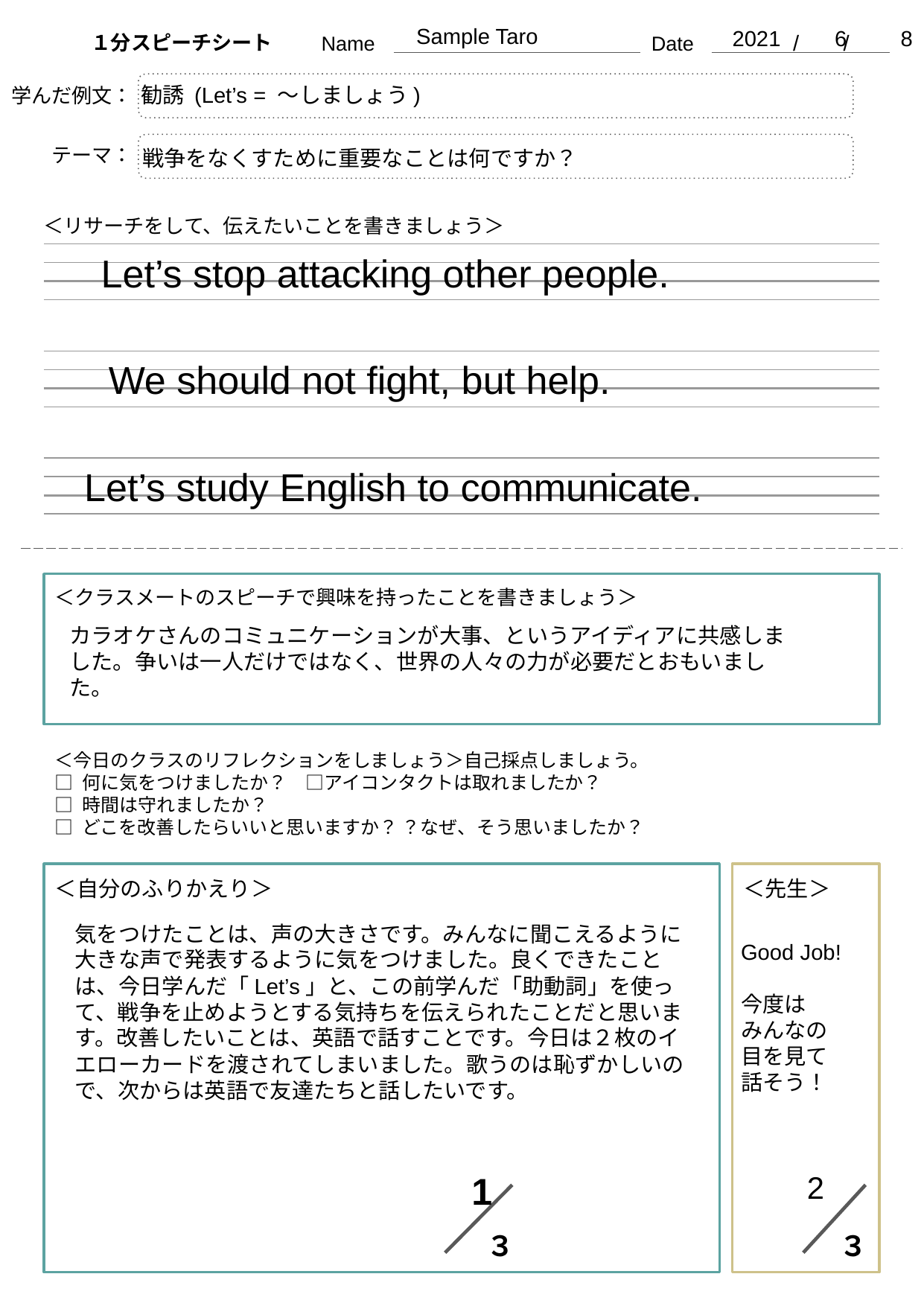

Sample Taro
2021　　6　　8
Name
Date
/
/
１分スピーチシート
勧誘 (Let’s = 〜しましょう)
学んだ例文：

テーマ：
戦争をなくすために重要なことは何ですか？

＜リサーチをして、伝えたいことを書きましょう＞
Let’s stop attacking other people.
We should not fight, but help.
Let’s study English to communicate.
＜クラスメートのスピーチで興味を持ったことを書きましょう＞
カラオケさんのコミュニケーションが大事、というアイディアに共感しました。争いは一人だけではなく、世界の人々の力が必要だとおもいました。
＜今日のクラスのリフレクションをしましょう＞自己採点しましょう。
□ 何に気をつけましたか？　□アイコンタクトは取れましたか？
□ 時間は守れましたか？
□ どこを改善したらいいと思いますか？ ？なぜ、そう思いましたか？
＜自分のふりかえり＞
＜先生＞
気をつけたことは、声の大きさです。みんなに聞こえるように大きな声で発表するように気をつけました。良くできたことは、今日学んだ「Let’s」と、この前学んだ「助動詞」を使って、戦争を止めようとする気持ちを伝えられたことだと思います。改善したいことは、英語で話すことです。今日は２枚のイエローカードを渡されてしまいました。歌うのは恥ずかしいので、次からは英語で友達たちと話したいです。
Good Job!

今度は
みんなの
目を見て
話そう！

1
2
３
３